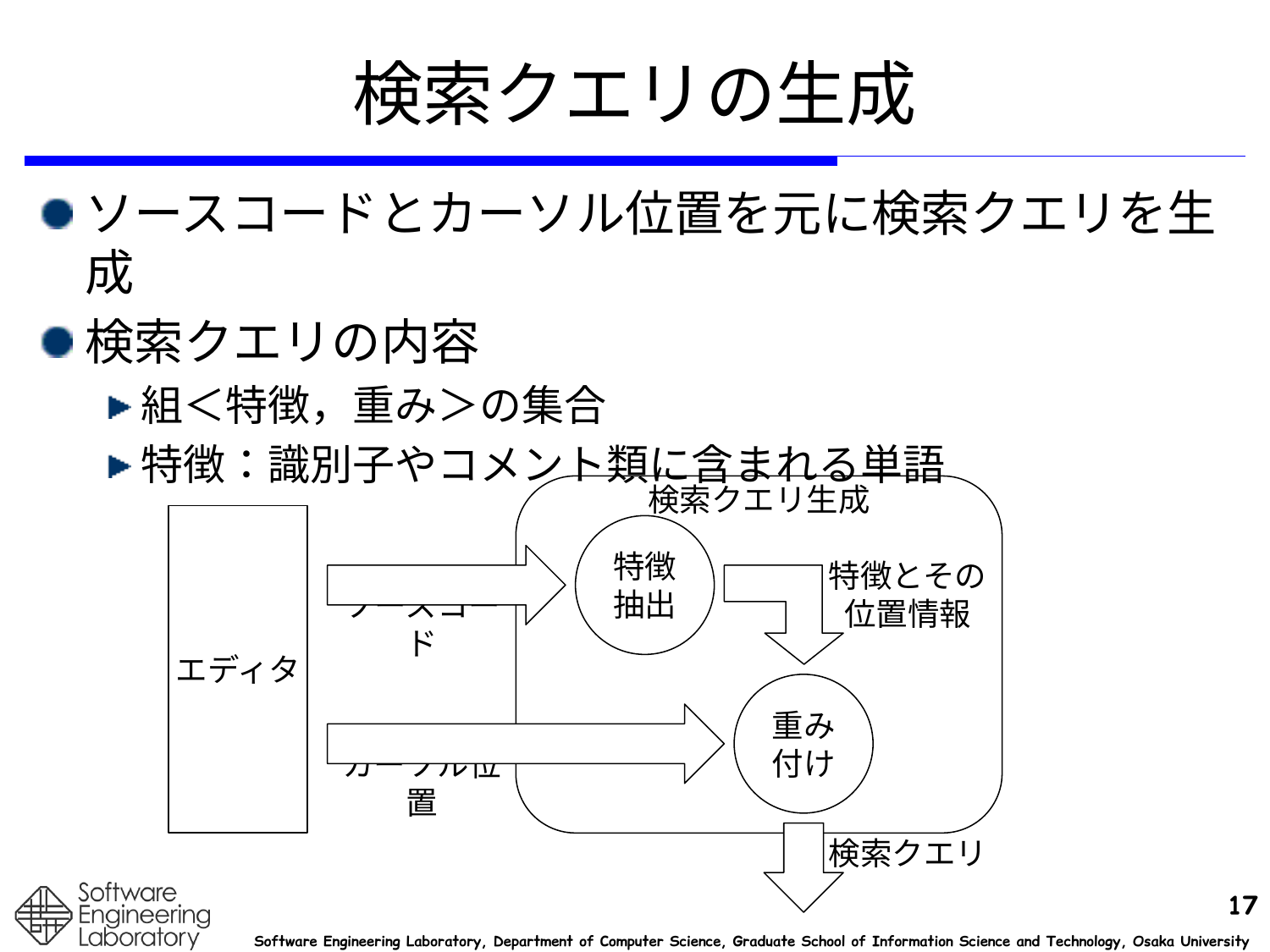

# 検索クエリの生成
ソースコードとカーソル位置を元に検索クエリを生成
検索クエリの内容
組＜特徴，重み＞の集合
特徴：識別子やコメント類に含まれる単語
検索クエリ生成

エディタ
特徴
抽出

特徴とその
位置情報

ソースコード
重み
付け

カーソル位置

検索クエリ